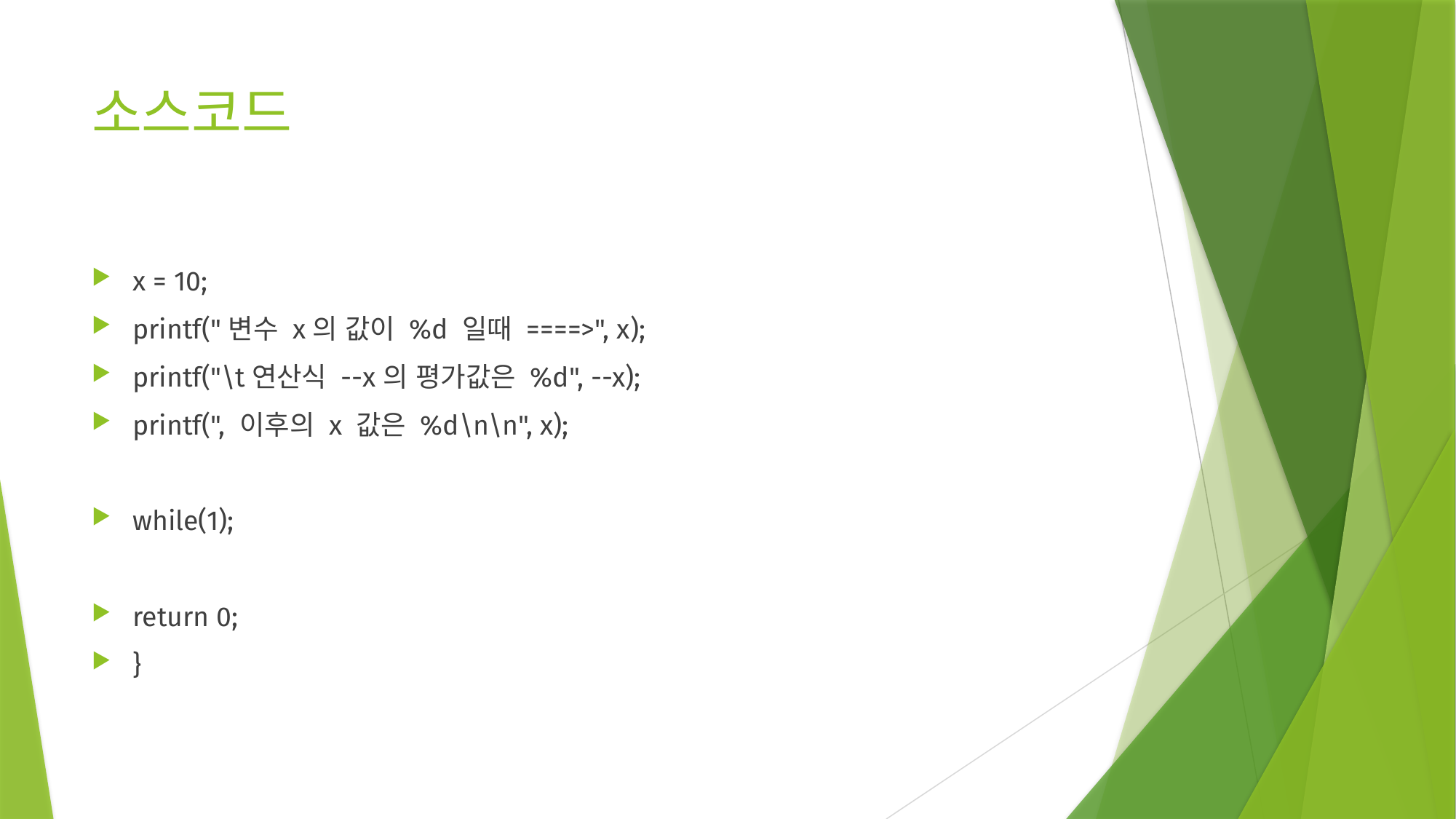

# 소스코드
x = 10;
printf("변수 x의 값이 %d 일때 ====>", x);
printf("\t연산식 --x의 평가값은 %d", --x);
printf(", 이후의 x 값은 %d\n\n", x);

while(1);

return 0;
}